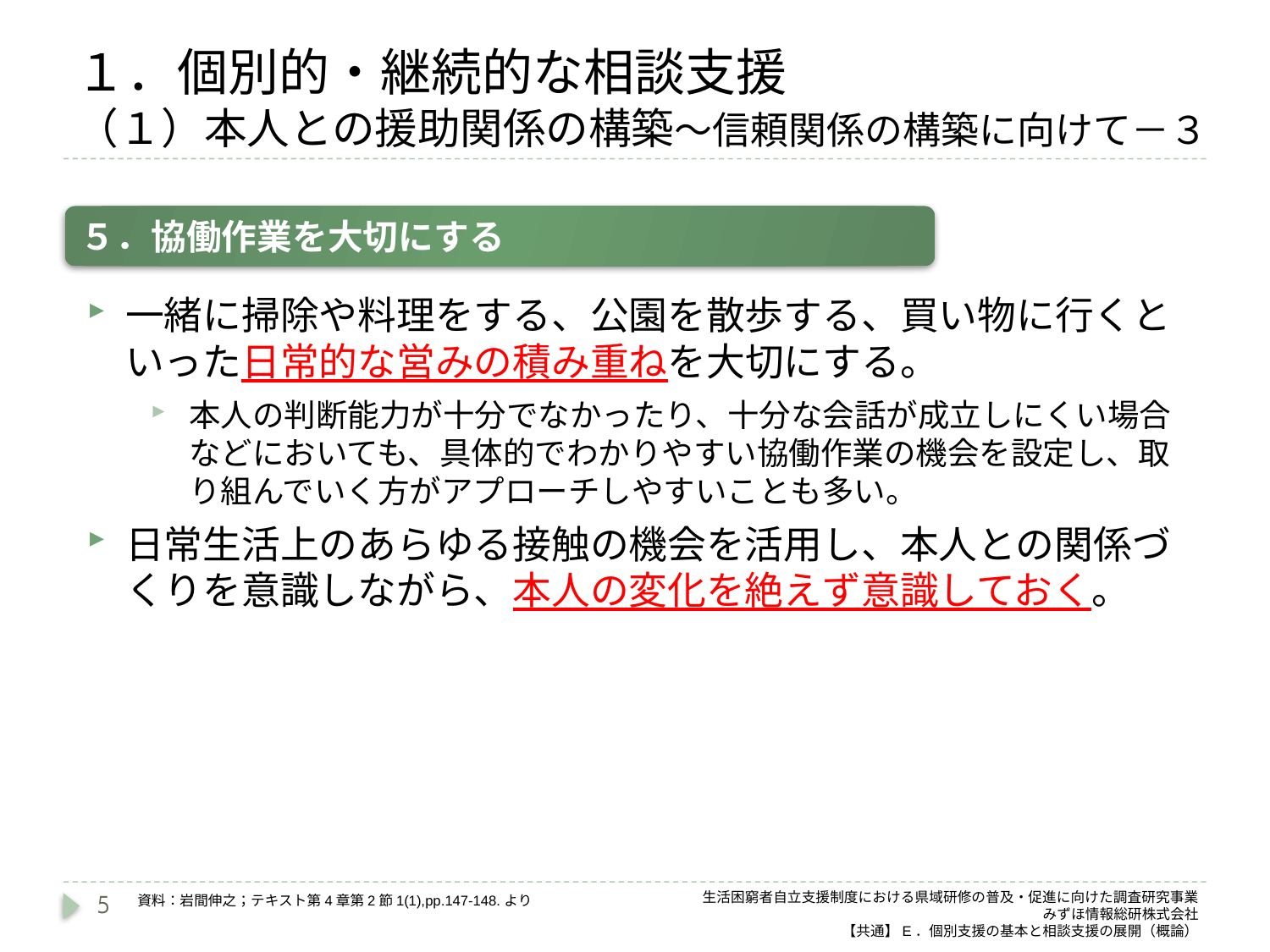

# １．個別的・継続的な相談支援 （１）本人との援助関係の構築～信頼関係の構築に向けて－３
５．協働作業を大切にする
一緒に掃除や料理をする、公園を散歩する、買い物に行くといった日常的な営みの積み重ねを大切にする。
本人の判断能力が十分でなかったり、十分な会話が成立しにくい場合などにおいても、具体的でわかりやすい協働作業の機会を設定し、取り組んでいく方がアプローチしやすいことも多い。
日常生活上のあらゆる接触の機会を活用し、本人との関係づくりを意識しながら、本人の変化を絶えず意識しておく。

5
生活困窮者自立支援制度における県域研修の普及・促進に向けた調査研究事業
みずほ情報総研株式会社
【共通】E．個別支援の基本と相談支援の展開（概論）
資料：岩間伸之；テキスト第4章第2節1(1),pp.147-148.より